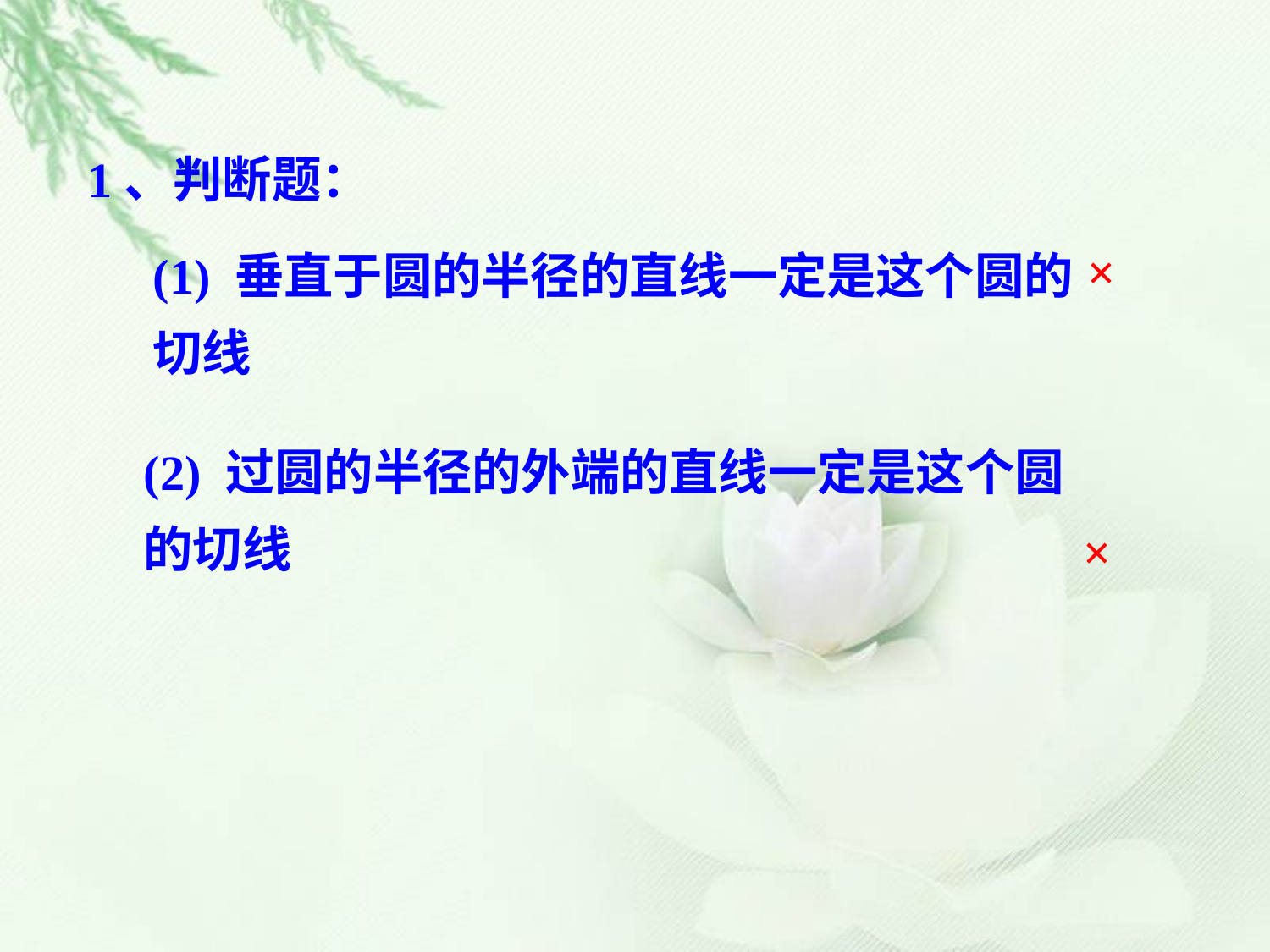

1、判断题：
×
(1) 垂直于圆的半径的直线一定是这个圆的切线
(2) 过圆的半径的外端的直线一定是这个圆的切线
×